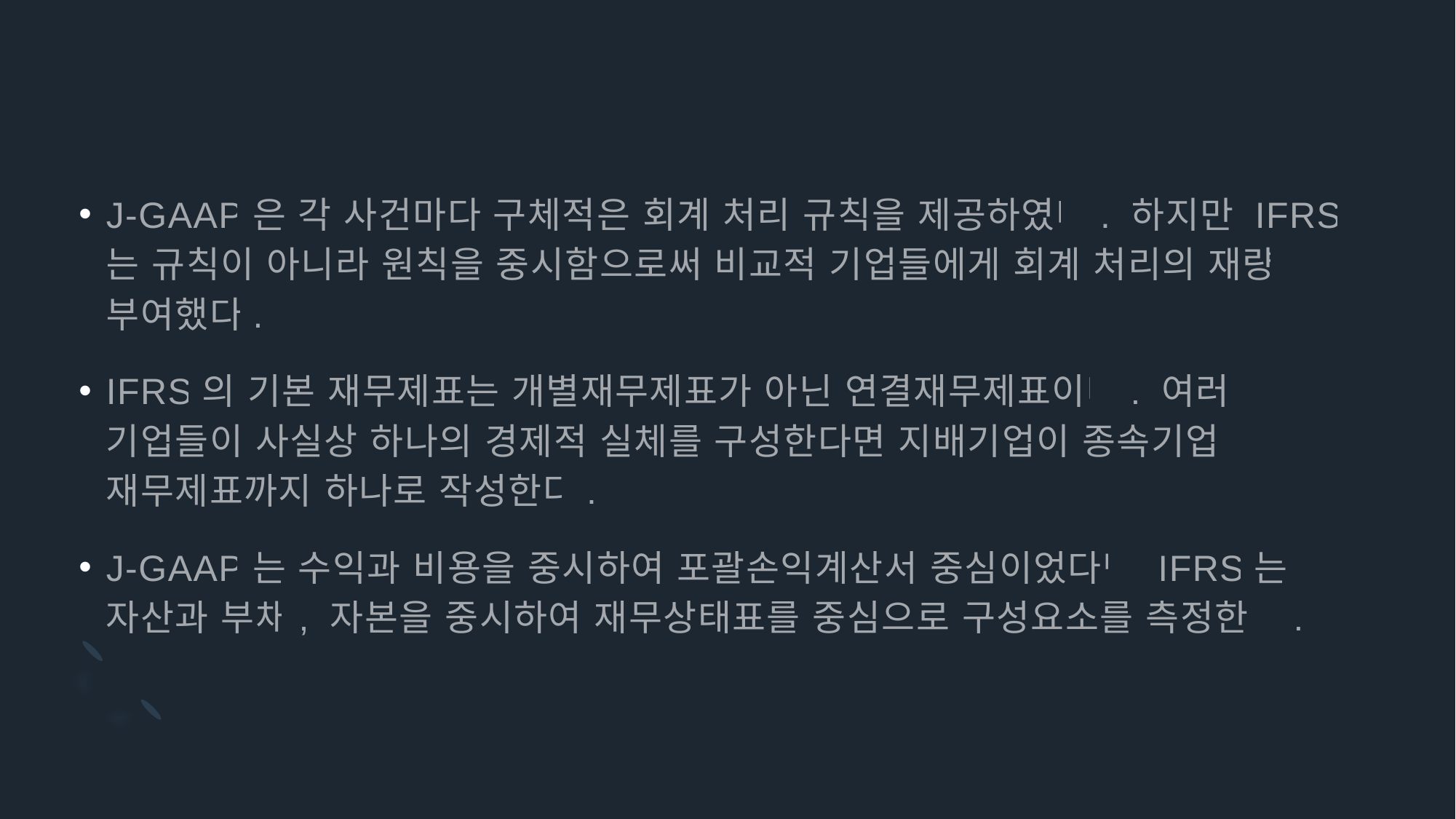

J-GAAP은 각 사건마다 구체적은 회계 처리 규칙을 제공하였다. 하지만 IFRS는 규칙이 아니라 원칙을 중시함으로써 비교적 기업들에게 회계 처리의 재량을 부여했다.
IFRS의 기본 재무제표는 개별재무제표가 아닌 연결재무제표이다. 여러 기업들이 사실상 하나의 경제적 실체를 구성한다면 지배기업이 종속기업의 재무제표까지 하나로 작성한다.
J-GAAP는 수익과 비용을 중시하여 포괄손익계산서 중심이었다면 IFRS는 자산과 부채, 자본을 중시하여 재무상태표를 중심으로 구성요소를 측정한다.